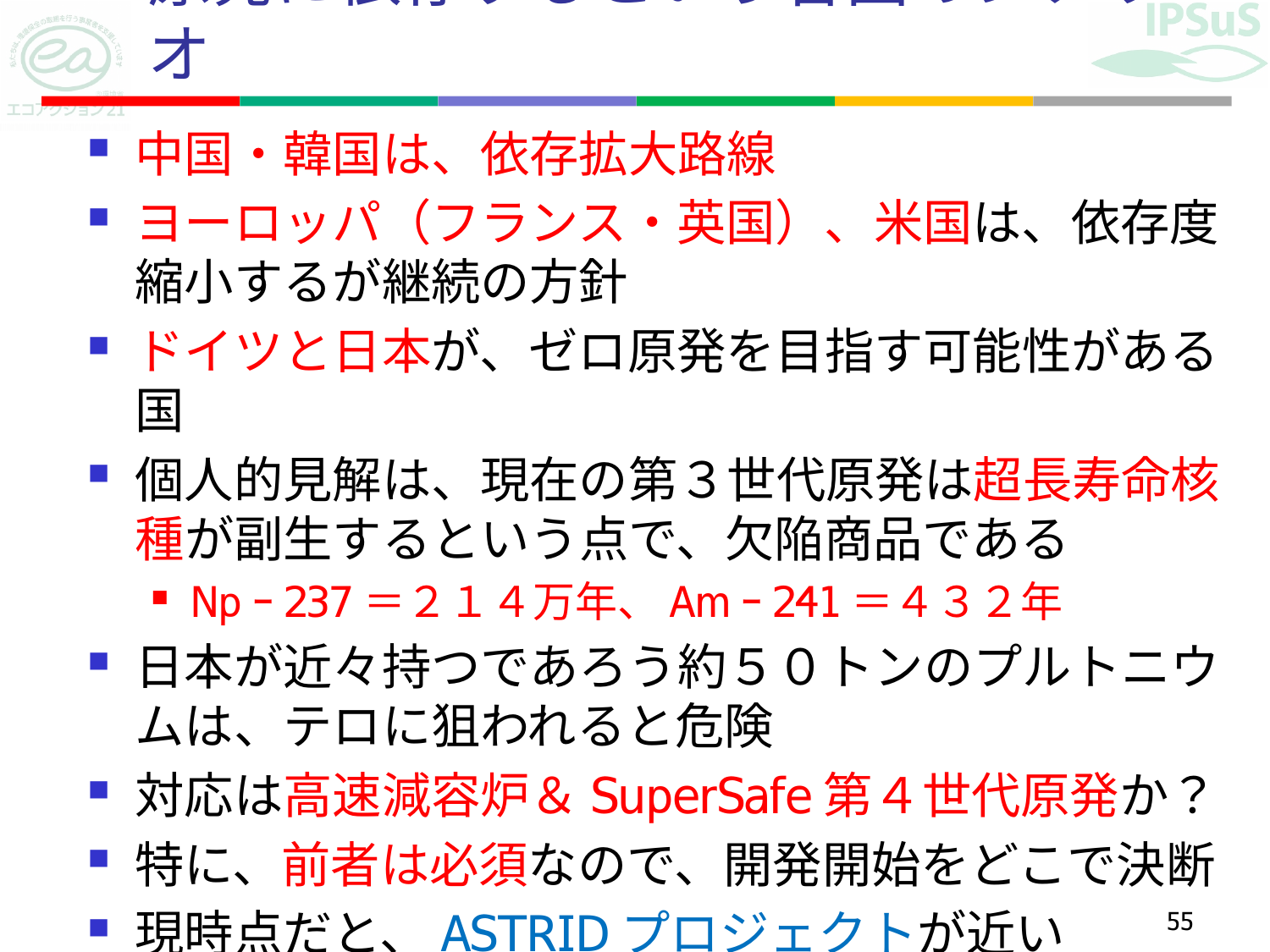

# 原発に依存するという各国のシナリオ

中国・韓国は、依存拡大路線
ヨーロッパ（フランス・英国）、米国は、依存度縮小するが継続の方針
ドイツと日本が、ゼロ原発を目指す可能性がある国
個人的見解は、現在の第３世代原発は超長寿命核種が副生するという点で、欠陥商品である
Npｰ237＝２１４万年、Amｰ241＝４３２年
日本が近々持つであろう約５０トンのプルトニウムは、テロに狙われると危険
対応は高速減容炉＆SuperSafe第４世代原発か？
特に、前者は必須なので、開発開始をどこで決断
現時点だと、ASTRIDプロジェクトが近い
55